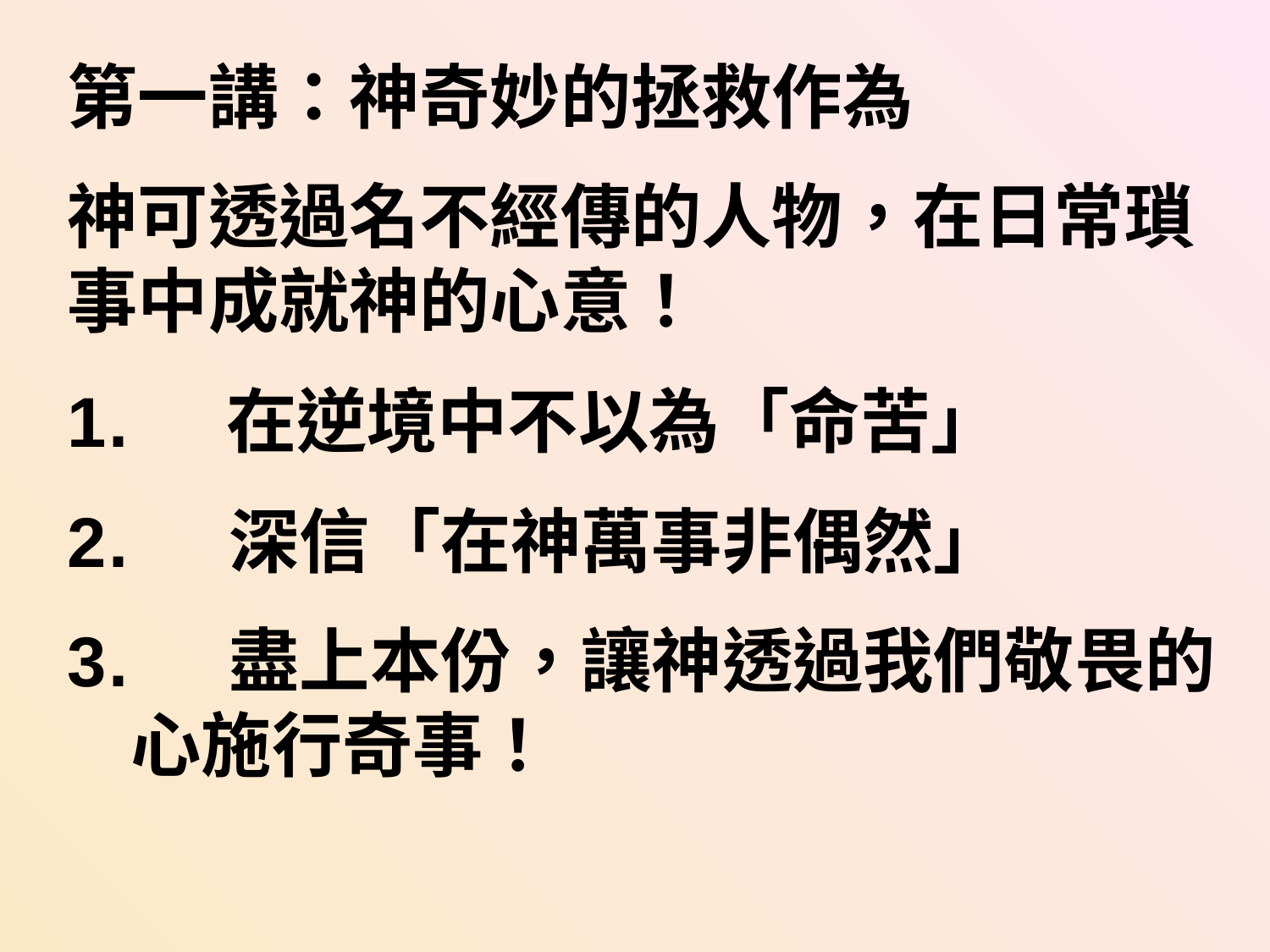

第一講：神奇妙的拯救作為
神可透過名不經傳的人物，在日常瑣事中成就神的心意！
在逆境中不以為「命苦」
     深信「在神萬事非偶然」
     盡上本份，讓神透過我們敬畏的心施行奇事！